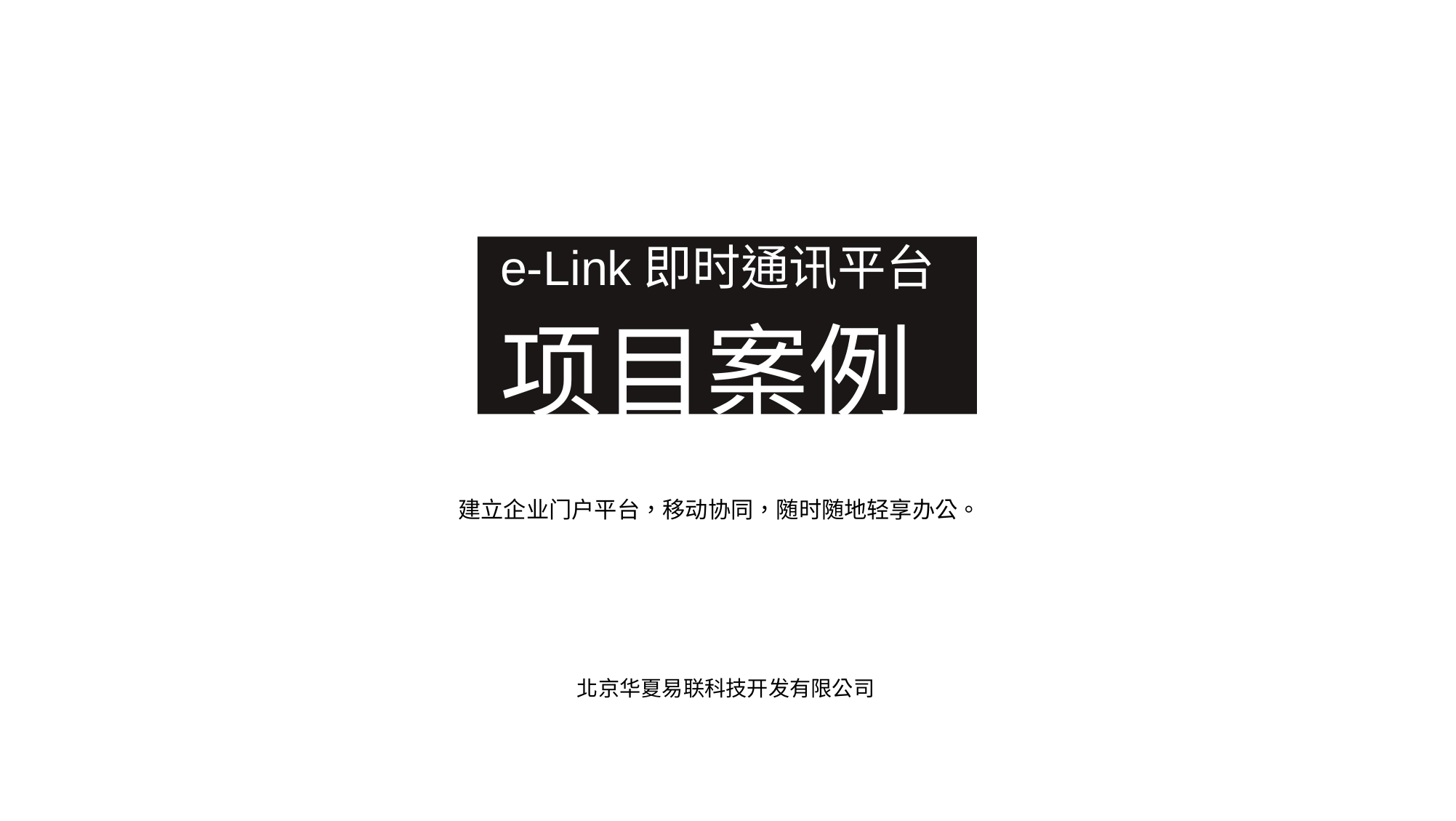

e-Link即时通讯平台
项目案例
建立企业门户平台，移动协同，随时随地轻享办公。
北京华夏易联科技开发有限公司